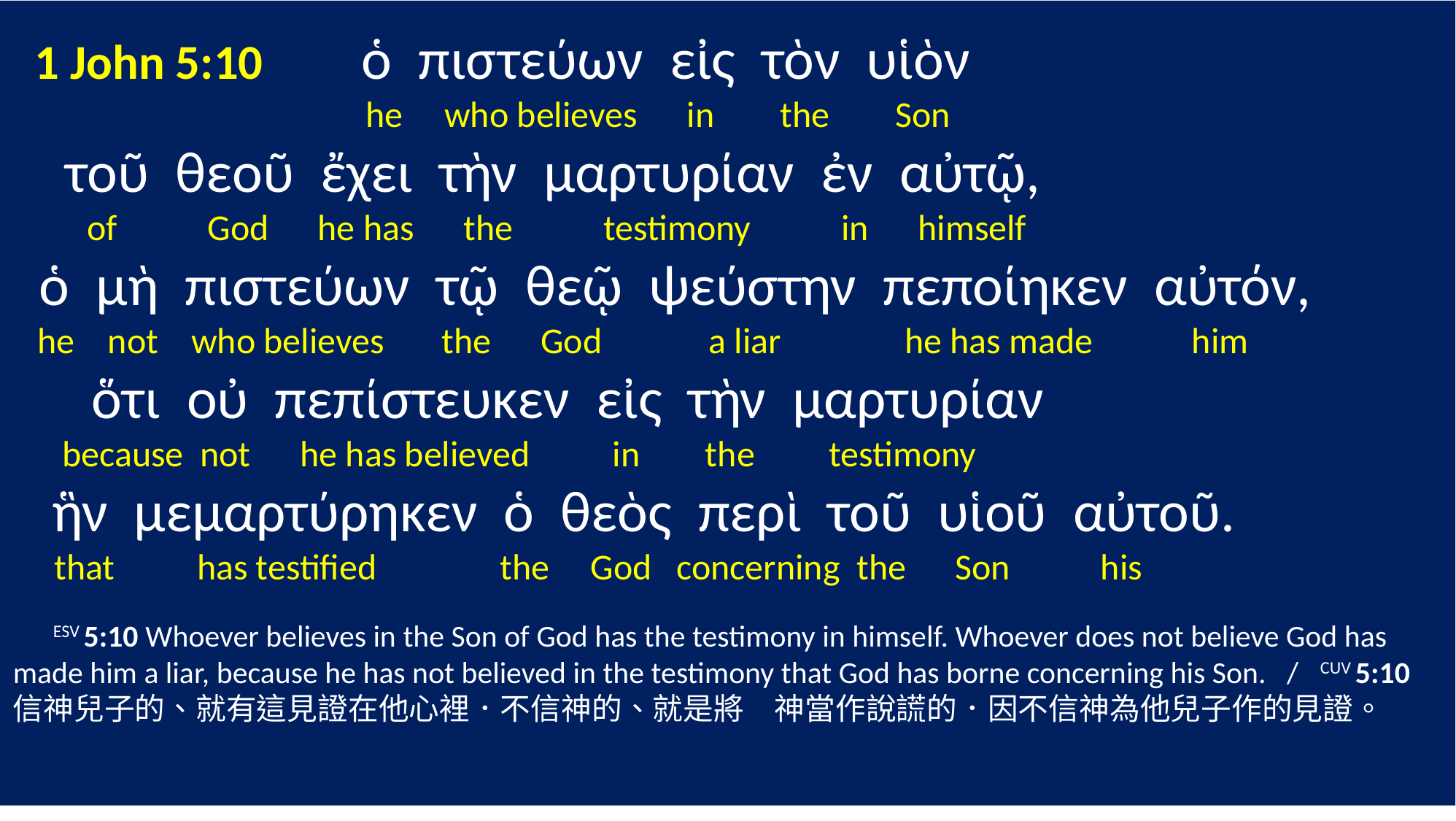

1 John 5:10         ὁ  πιστεύων  εἰς  τὸν  υἱὸν
                                           he     who believes      in        the        Son
    τοῦ  θεοῦ  ἔχει  τὴν  μαρτυρίαν  ἐν  αὐτῷ,
         of           God      he has      the           testimony           in      himself
  ὁ  μὴ  πιστεύων  τῷ  θεῷ  ψεύστην  πεποίηκεν  αὐτόν,
   he    not    who believes       the      God             a liar               he has made            him
      ὅτι  οὐ  πεπίστευκεν  εἰς  τὴν  μαρτυρίαν
      because  not      he has believed          in        the         testimony
   ἣν  μεμαρτύρηκεν  ὁ  θεὸς  περὶ  τοῦ  υἱοῦ  αὐτοῦ.
     that          has testified               the     God   concerning  the      Son           his

          ESV 5:10 Whoever believes in the Son of God has the testimony in himself. Whoever does not believe God has made him a liar, because he has not believed in the testimony that God has borne concerning his Son.   /   CUV 5:10 信神兒子的、就有這見證在他心裡．不信神的、就是將　神當作說謊的．因不信神為他兒子作的見證。